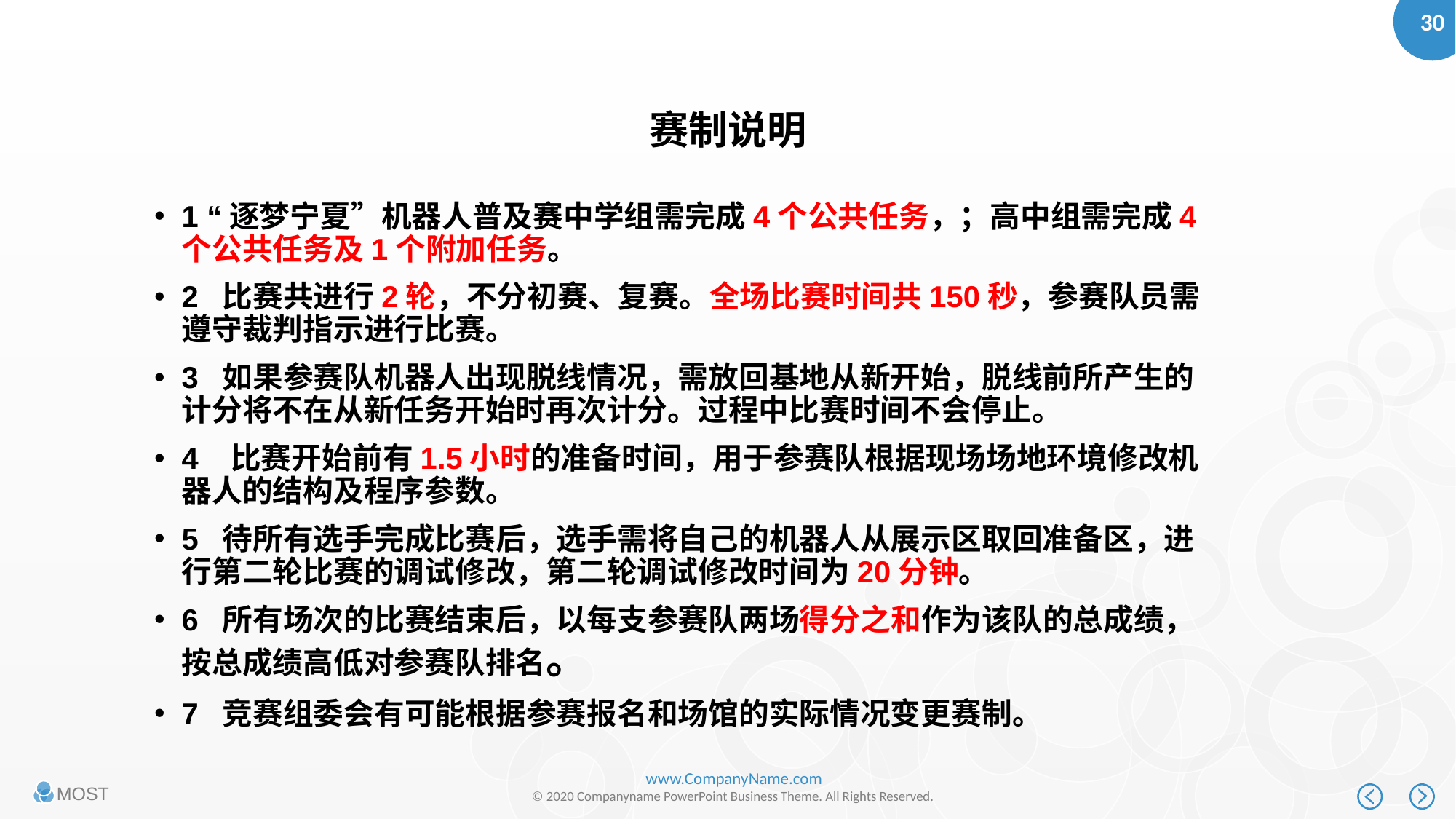

赛制说明
1 “逐梦宁夏”机器人普及赛中学组需完成4个公共任务，；高中组需完成4个公共任务及1个附加任务。
2  比赛共进行2轮，不分初赛、复赛。全场比赛时间共150秒，参赛队员需遵守裁判指示进行比赛。
3  如果参赛队机器人出现脱线情况，需放回基地从新开始，脱线前所产生的计分将不在从新任务开始时再次计分。过程中比赛时间不会停止。
4   比赛开始前有1.5小时的准备时间，用于参赛队根据现场场地环境修改机器人的结构及程序参数。
5  待所有选手完成比赛后，选手需将自己的机器人从展示区取回准备区，进行第二轮比赛的调试修改，第二轮调试修改时间为20分钟。
6  所有场次的比赛结束后，以每支参赛队两场得分之和作为该队的总成绩，按总成绩高低对参赛队排名。
7  竞赛组委会有可能根据参赛报名和场馆的实际情况变更赛制。